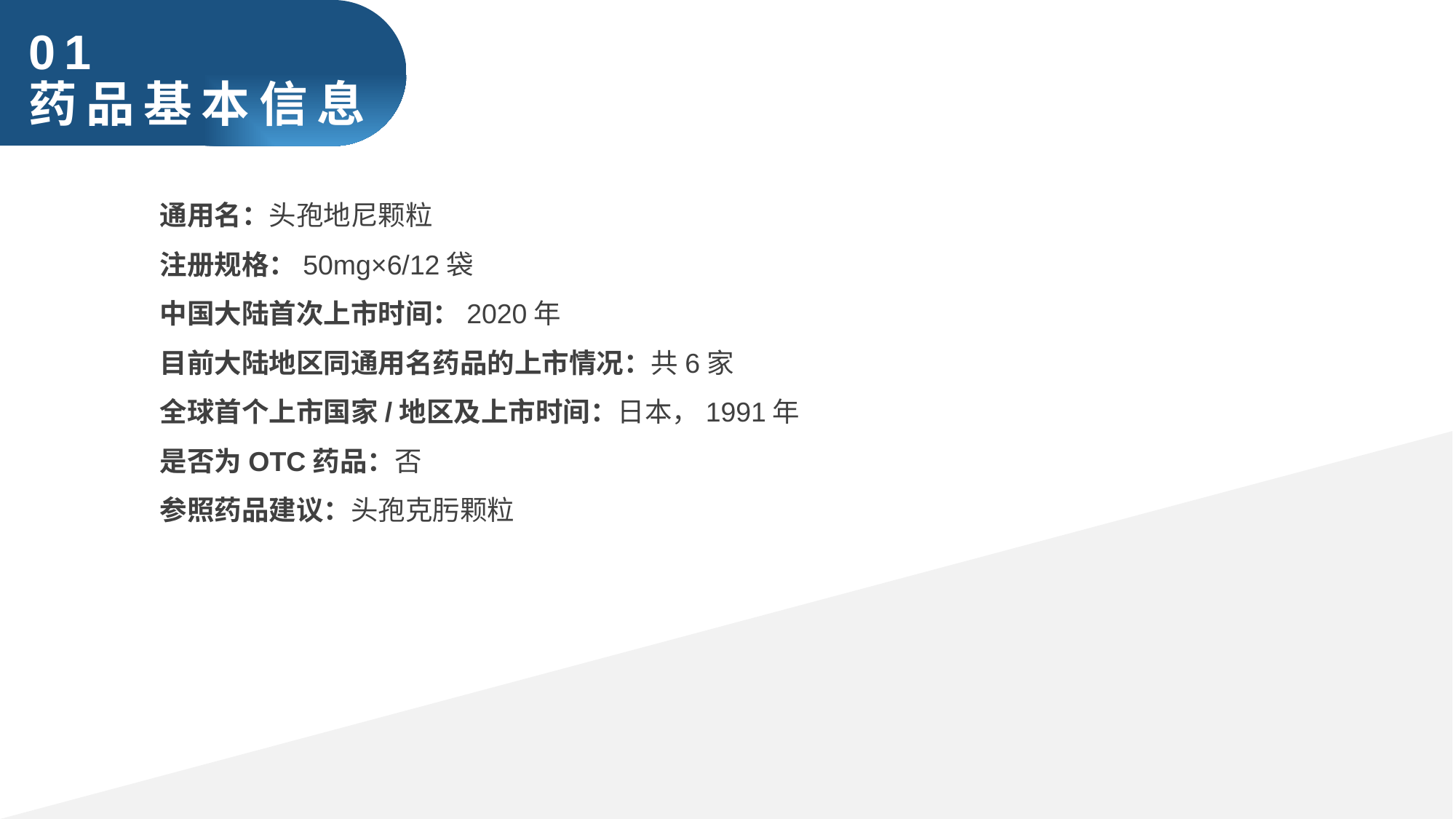

01
药品基本信息
通用名：头孢地尼颗粒
注册规格：50mg×6/12袋
中国大陆首次上市时间：2020年
目前大陆地区同通用名药品的上市情况：共6家
全球首个上市国家/地区及上市时间：日本，1991年
是否为OTC药品：否
参照药品建议：头孢克肟颗粒